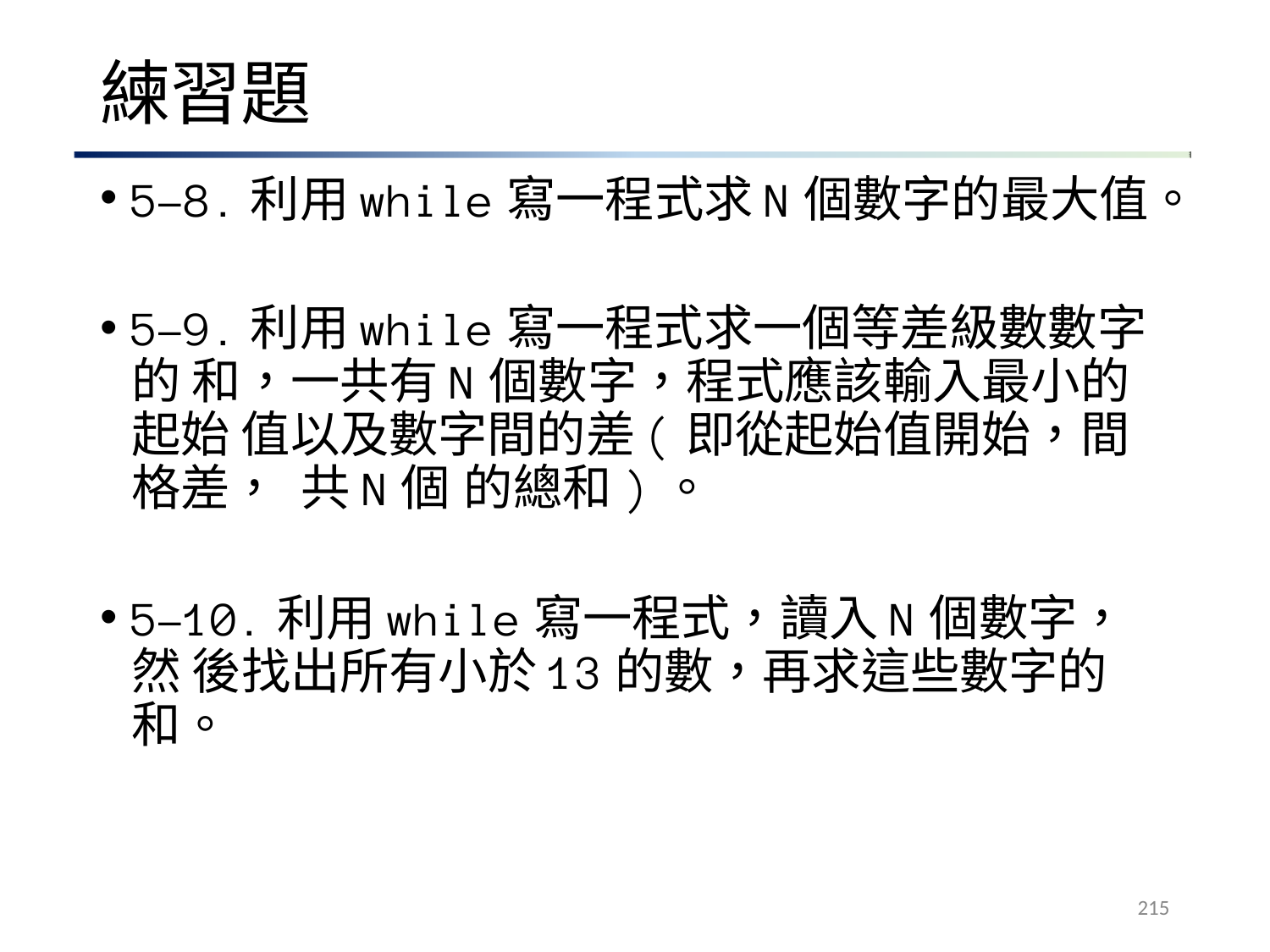

# 練習題
5-8.利用while寫一程式求N個數字的最大值。

5-9.利用while寫一程式求一個等差級數數字的 和，一共有N個數字，程式應該輸入最小的起始 值以及數字間的差(即從起始值開始，間格差，  共N個 的總和)。

5-10.利用while寫一程式，讀入N個數字，然 後找出所有小於13的數，再求這些數字的和。
215